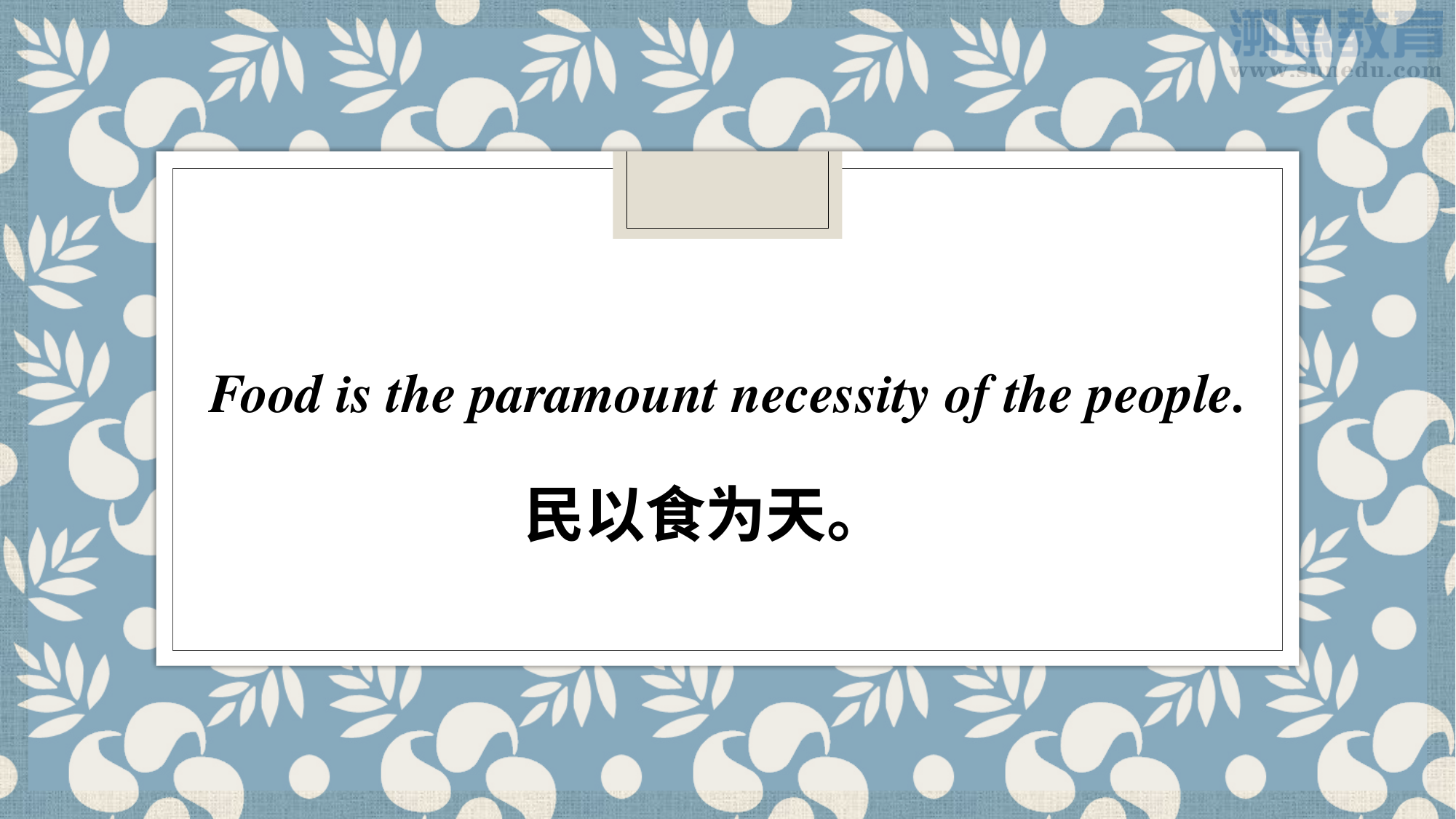

Food is the paramount necessity of the people.
民以食为天。